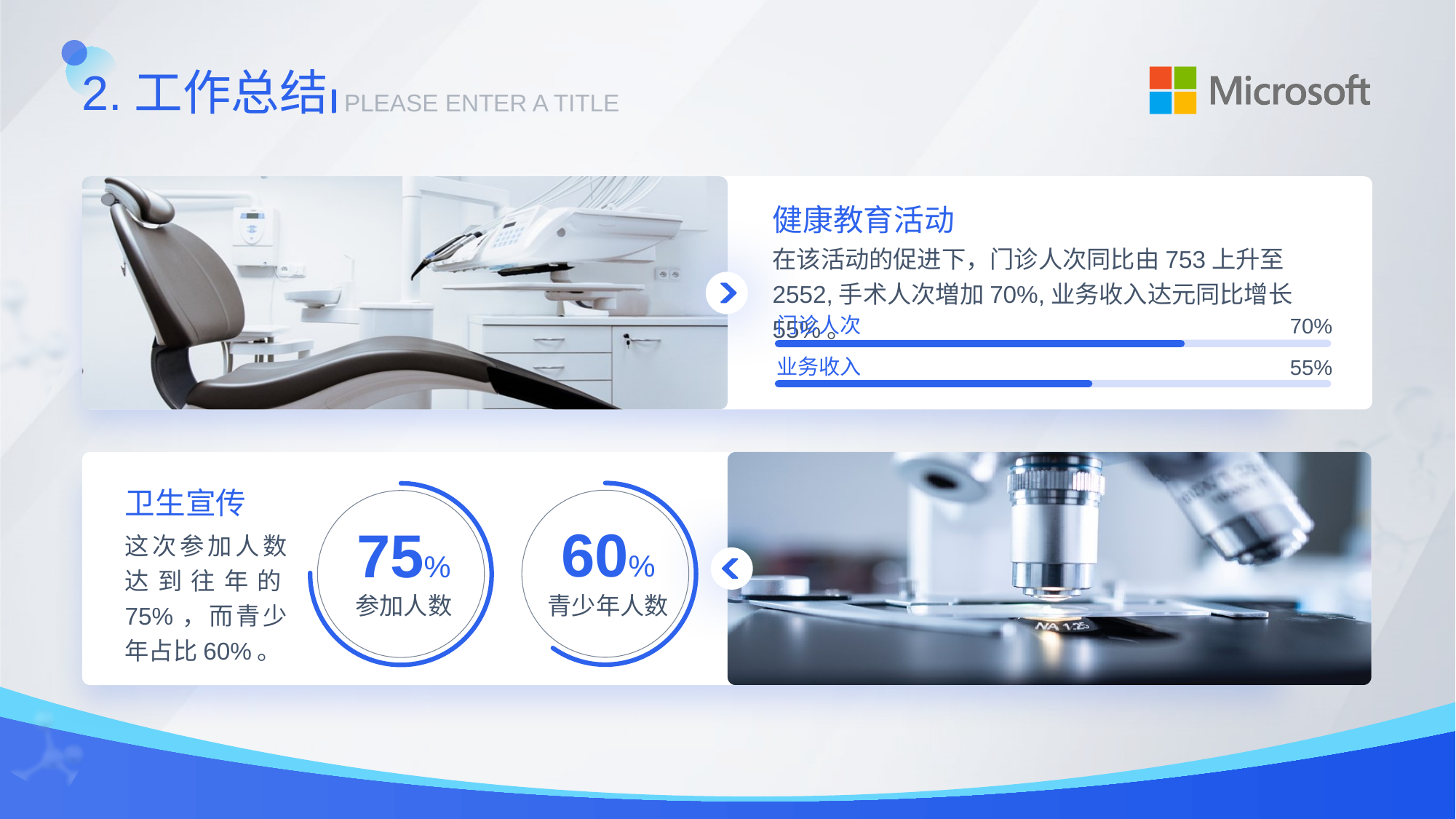

2.工作总结
PLEASE ENTER A TITLE

健康教育活动
在该活动的促进下，门诊人次同比由753上升至2552,手术人次増加70%,业务收入达元同比增长55%。

门诊人次
70%
业务收入
55%

卫生宣传

60%
75%
这次参加人数达到往年的75%，而青少年占比60%。

输入标题
输入标题
青少年人数
参加人数
THE TITLE  TITLE
THE TITLE  TITLE